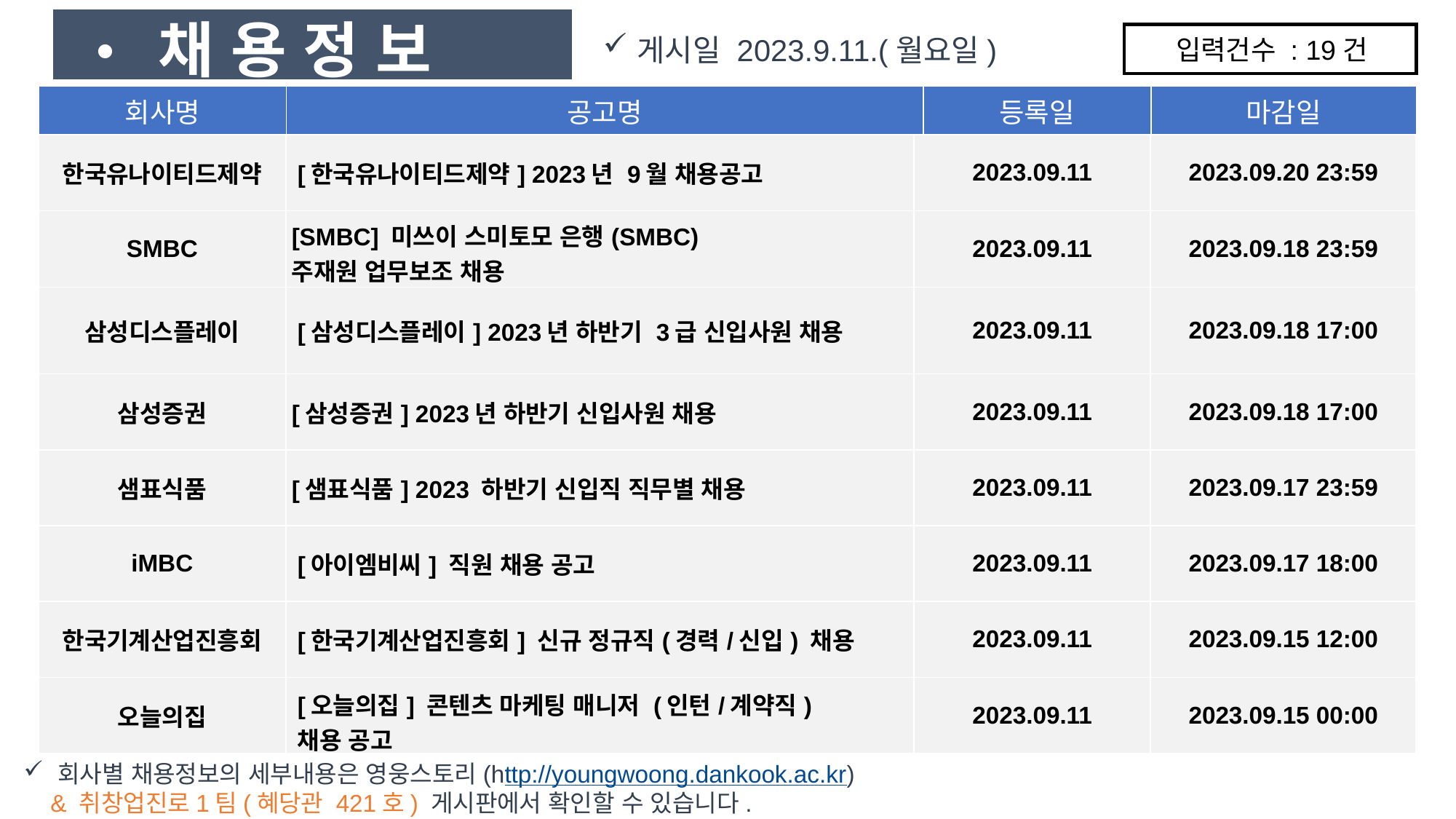

• 채 용 정 보

게시일 2023.9.11.(월요일)
입력건수 : 19건
| 회사명 | 공고명 | 등록일 | 마감일 |
| --- | --- | --- | --- |

| 한국유나이티드제약 | [한국유나이티드제약] 2023년 9월 채용공고 | 2023.09.11 | 2023.09.20 23:59 |
| --- | --- | --- | --- |
| SMBC | [SMBC] 미쓰이 스미토모 은행(SMBC) 주재원 업무보조 채용 | 2023.09.11 | 2023.09.18 23:59 |
| 삼성디스플레이 | [삼성디스플레이] 2023년 하반기 3급 신입사원 채용 | 2023.09.11 | 2023.09.18 17:00 |
| 삼성증권 | [삼성증권] 2023년 하반기 신입사원 채용 | 2023.09.11 | 2023.09.18 17:00 |
| 샘표식품 | [샘표식품] 2023 하반기 신입직 직무별 채용 | 2023.09.11 | 2023.09.17 23:59 |
| iMBC | [아이엠비씨] 직원 채용 공고 | 2023.09.11 | 2023.09.17 18:00 |
| 한국기계산업진흥회 | [한국기계산업진흥회] 신규 정규직(경력/신입) 채용 | 2023.09.11 | 2023.09.15 12:00 |
| 오늘의집 | [오늘의집] 콘텐츠 마케팅 매니저 (인턴/계약직) 채용 공고 | 2023.09.11 | 2023.09.15 00:00 |

회사별 채용정보의 세부내용은 영웅스토리(http://youngwoong.dankook.ac.kr)
    & 취창업진로1팀(혜당관 421호) 게시판에서 확인할 수 있습니다.